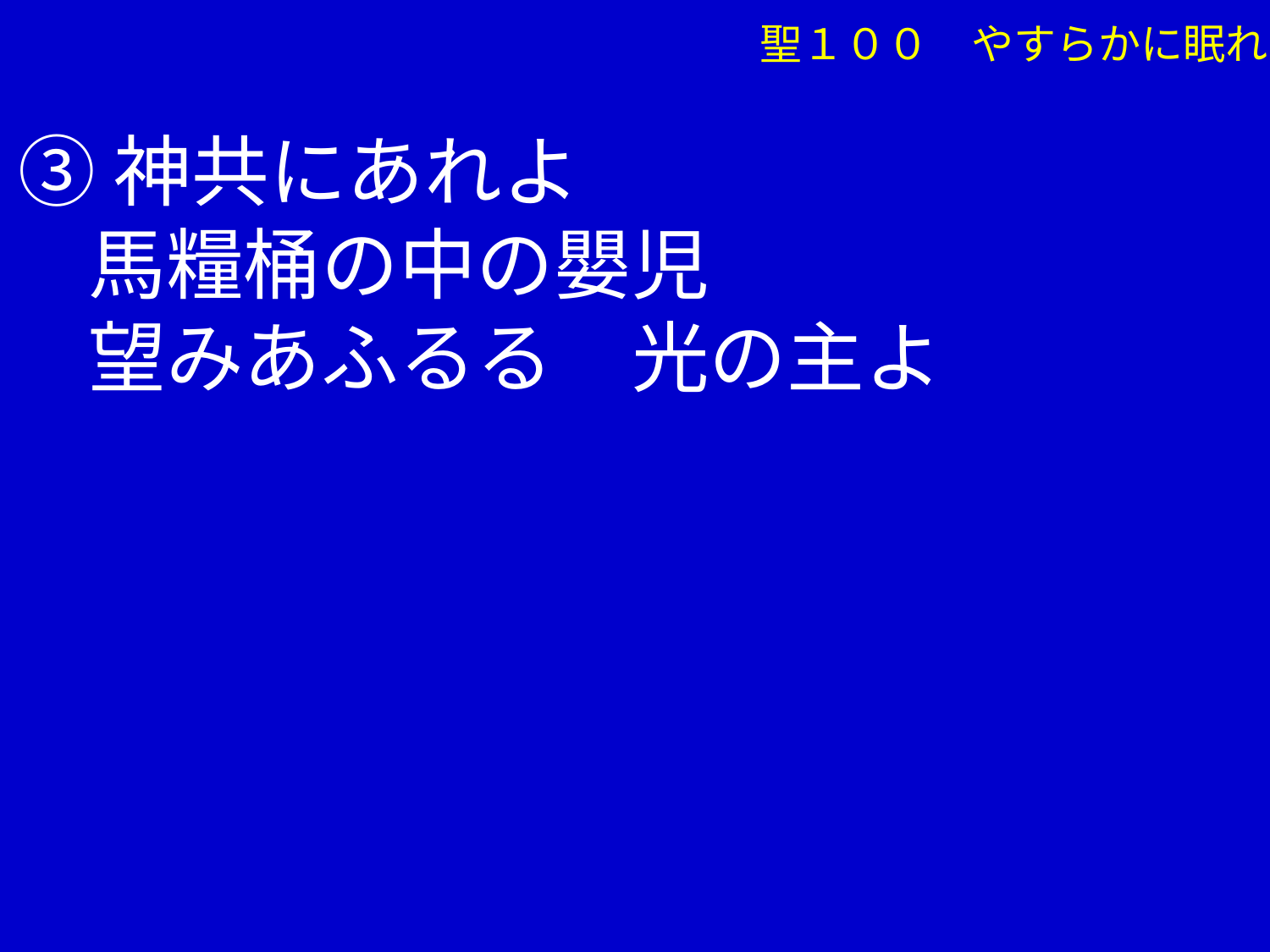

聖１００　やすらかに眠れ
③神共にあれよ
   馬糧桶の中の嬰児
   望みあふるる　光の主よ